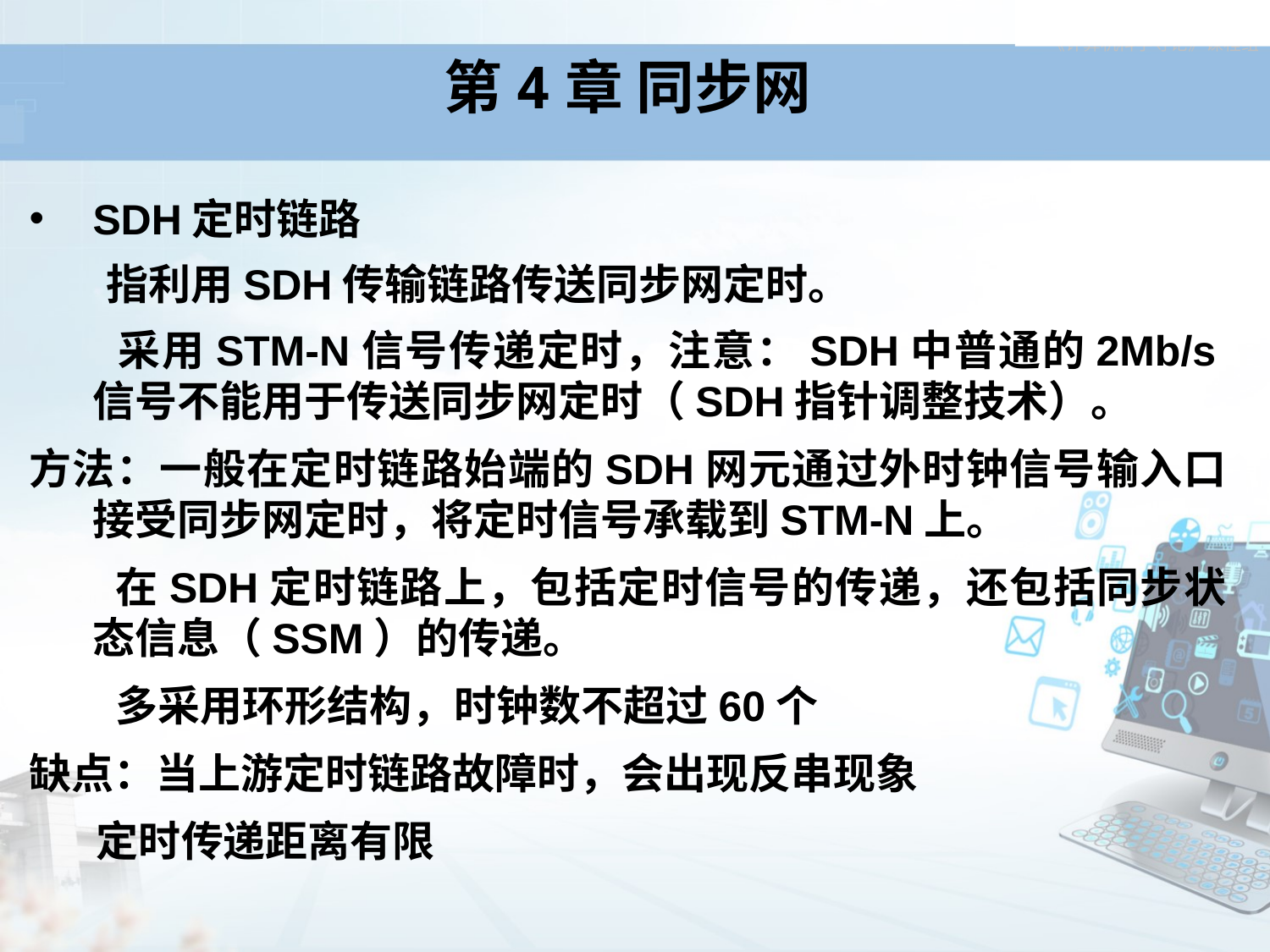

# 第4章 同步网
SDH定时链路
       指利用SDH传输链路传送同步网定时。
       采用STM-N信号传递定时，注意：SDH中普通的2Mb/s信号不能用于传送同步网定时（SDH指针调整技术）。
方法：一般在定时链路始端的SDH网元通过外时钟信号输入口接受同步网定时，将定时信号承载到STM-N上。
       在SDH定时链路上，包括定时信号的传递，还包括同步状态信息（SSM）的传递。
        多采用环形结构，时钟数不超过60个
缺点：当上游定时链路故障时，会出现反串现象
      定时传递距离有限